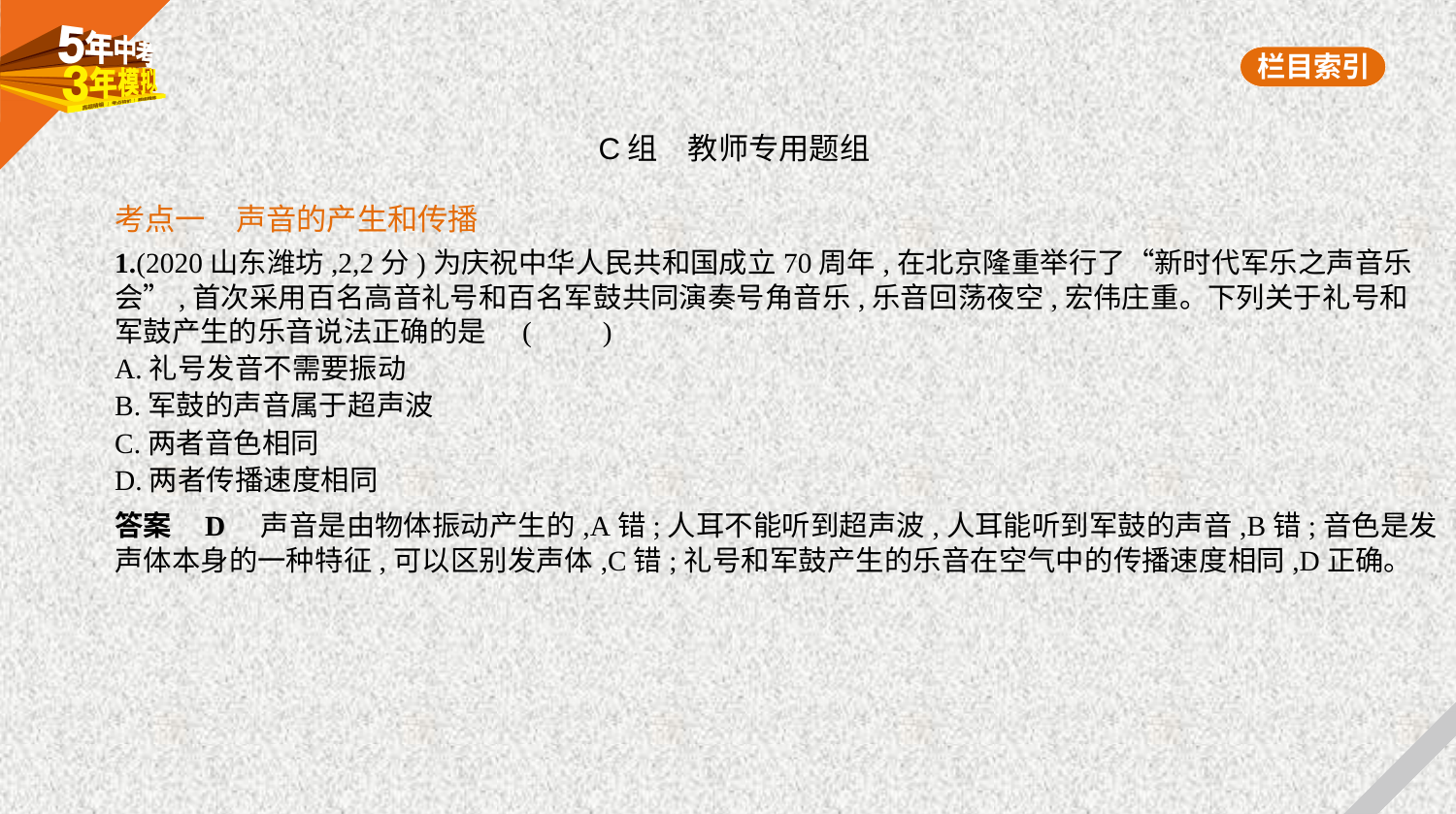

C组　教师专用题组
考点一　声音的产生和传播
1.(2020山东潍坊,2,2分)为庆祝中华人民共和国成立70周年,在北京隆重举行了“新时代军乐之声音乐
会”,首次采用百名高音礼号和百名军鼓共同演奏号角音乐,乐音回荡夜空,宏伟庄重。下列关于礼号和
军鼓产生的乐音说法正确的是 (　　)
A.礼号发音不需要振动
B.军鼓的声音属于超声波
C.两者音色相同
D.两者传播速度相同
答案    D　声音是由物体振动产生的,A错;人耳不能听到超声波,人耳能听到军鼓的声音,B错;音色是发
声体本身的一种特征,可以区别发声体,C错;礼号和军鼓产生的乐音在空气中的传播速度相同,D正确。